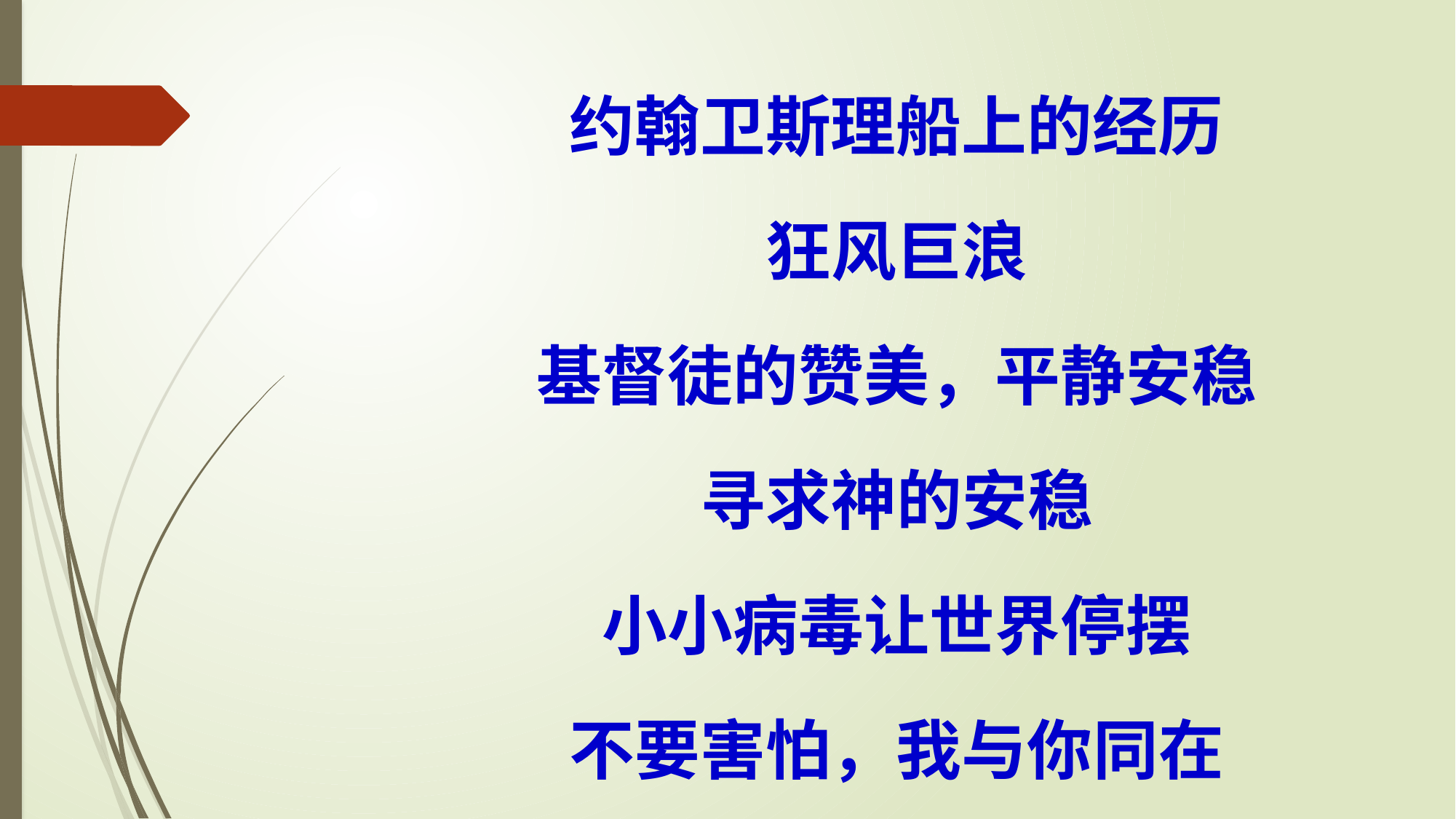

约翰卫斯理船上的经历
狂风巨浪
基督徒的赞美，平静安稳
寻求神的安稳
小小病毒让世界停摆
不要害怕，我与你同在